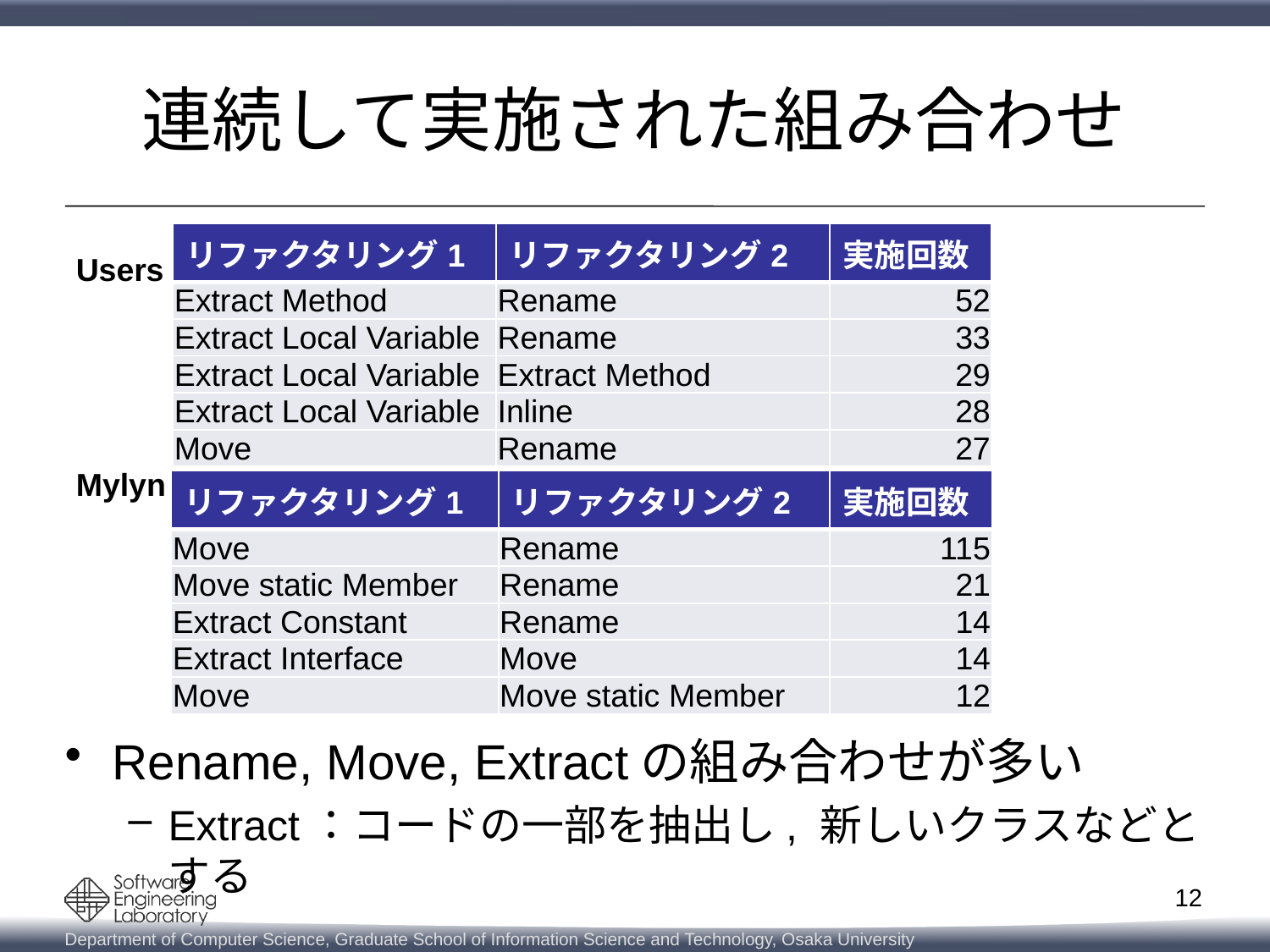

# 連続して実施された組み合わせ
| リファクタリング1 | リファクタリング2 | 実施回数 |
| --- | --- | --- |
| Extract Method | Rename | 52 |
| Extract Local Variable | Rename | 33 |
| Extract Local Variable | Extract Method | 29 |
| Extract Local Variable | Inline | 28 |
| Move | Rename | 27 |
Users
Mylyn
| リファクタリング1 | リファクタリング2 | 実施回数 |
| --- | --- | --- |
| Move | Rename | 115 |
| Move static Member | Rename | 21 |
| Extract Constant | Rename | 14 |
| Extract Interface | Move | 14 |
| Move | Move static Member | 12 |
Rename, Move, Extractの組み合わせが多い
Extract：コードの一部を抽出し, 新しいクラスなどとする
12